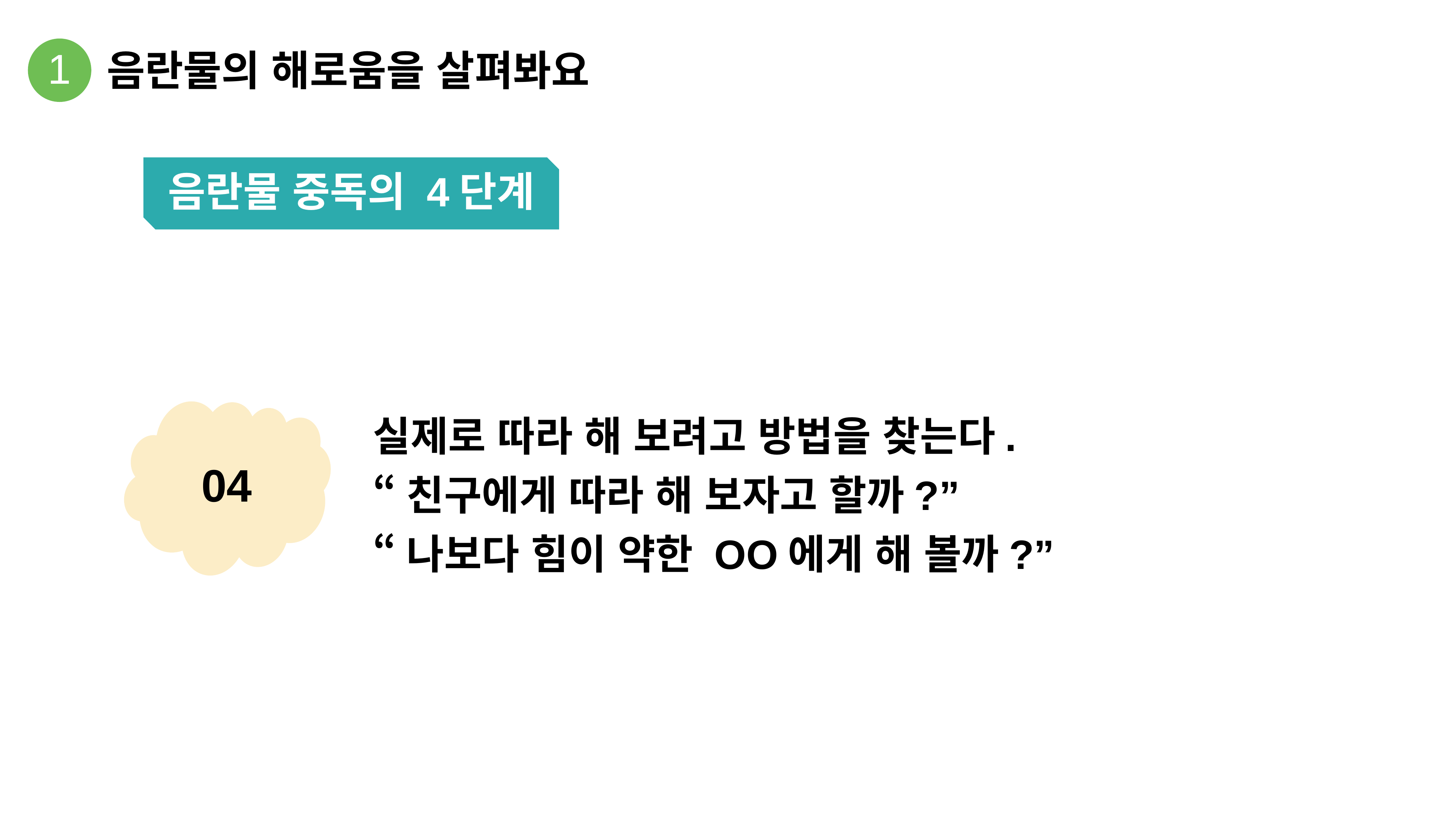

1
음란물의 해로움을 살펴봐요

음란물 중독의 4단계
실제로 따라 해 보려고 방법을 찾는다.
“친구에게 따라 해 보자고 할까?”
“나보다 힘이 약한 OO에게 해 볼까?”

04